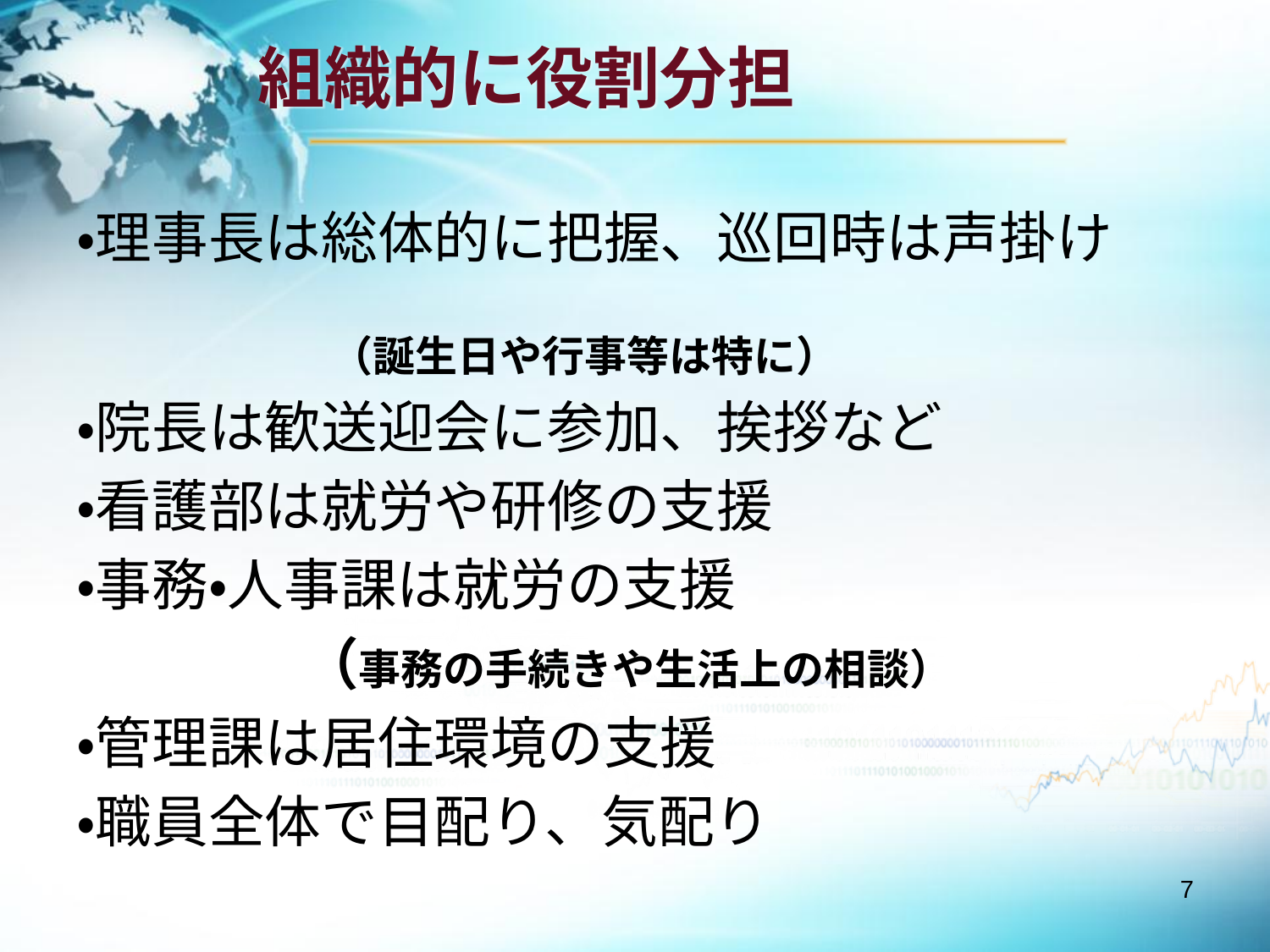

# 組織的に役割分担
・理事長は総体的に把握、巡回時は声掛け
　　　　　　（誕生日や行事等は特に）
・院長は歓送迎会に参加、挨拶など
・看護部は就労や研修の支援
・事務・人事課は就労の支援
　　　　（事務の手続きや生活上の相談）
・管理課は居住環境の支援
・職員全体で目配り、気配り

7